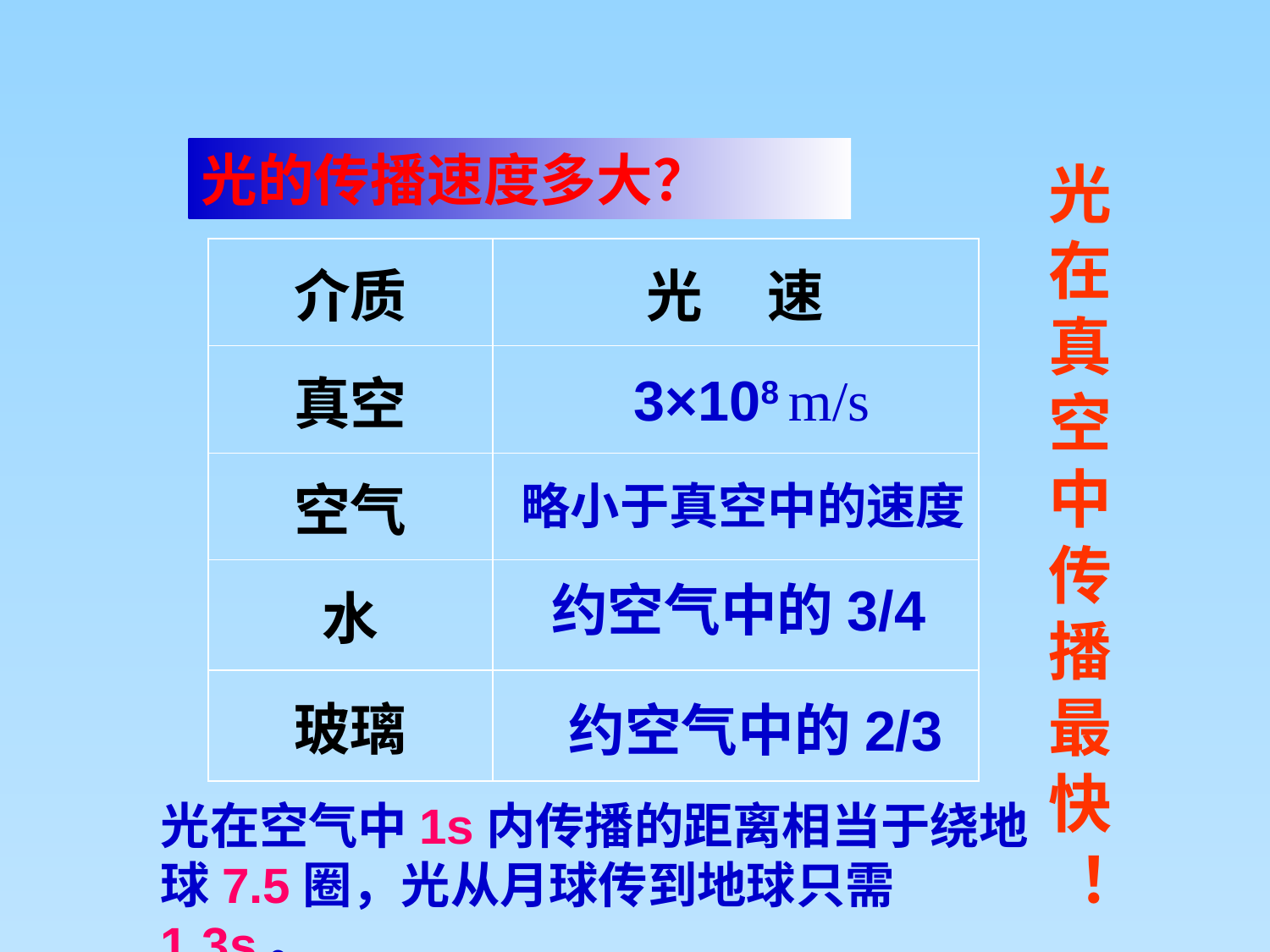

光的传播速度多大？
光
在
真
空
中
传
播
最
快
 ！
| 介质 | 光 速 |
| --- | --- |
| 真空 |  |
| 空气 |  |
| 水 |  |
| 玻璃 |  |
3×108 m/s
略小于真空中的速度
约空气中的3/4
约空气中的2/3
光在空气中1s内传播的距离相当于绕地球7.5圈，光从月球传到地球只需1.3s。